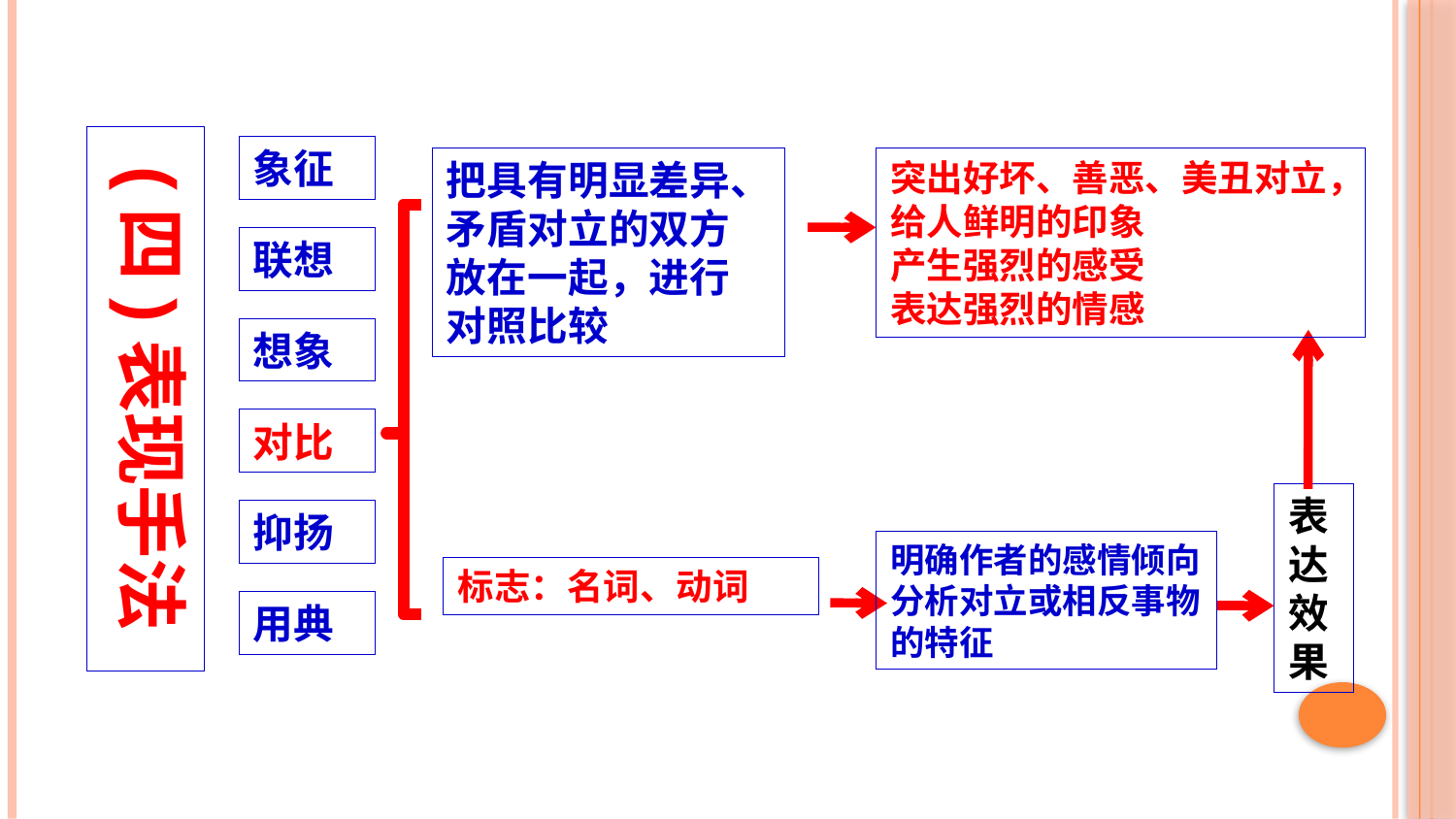

(四)表现手法
象征
把具有明显差异、矛盾对立的双方放在一起，进行对照比较
突出好坏、善恶、美丑对立，
给人鲜明的印象
产生强烈的感受
表达强烈的情感

联想
想象
对比
表达效果
抑扬
明确作者的感情倾向
分析对立或相反事物的特征
标志：名词、动词
用典